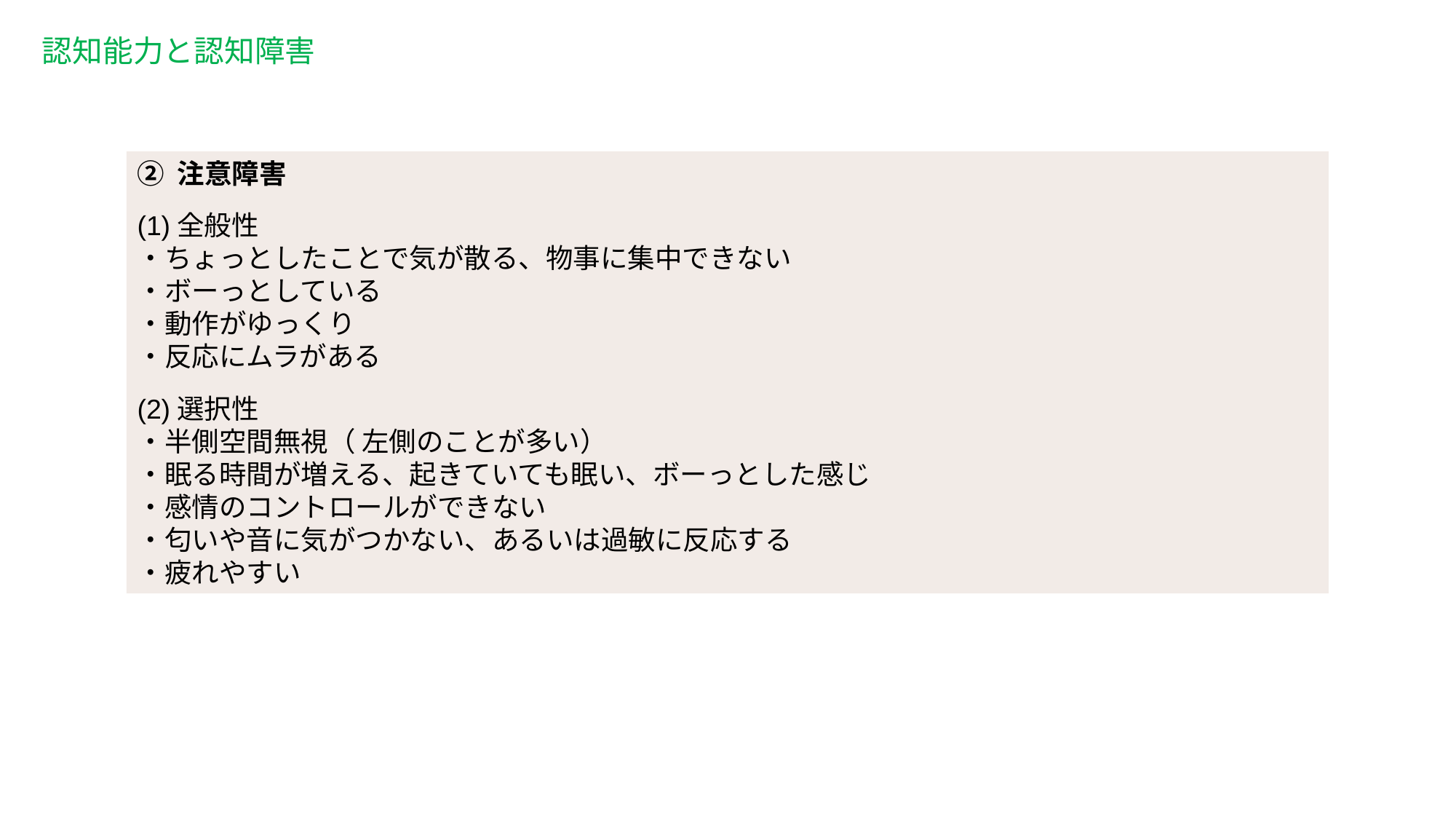

認知能力と認知障害
② 注意障害

(1)全般性
・ちょっとしたことで気が散る、物事に集中できない
・ボーっとしている
・動作がゆっくり
・反応にムラがある

(2)選択性
・半側空間無視（ 左側のことが多い）
・眠る時間が増える、起きていても眠い、ボーっとした感じ
・感情のコントロールができない
・匂いや音に気がつかない、あるいは過敏に反応する
・疲れやすい